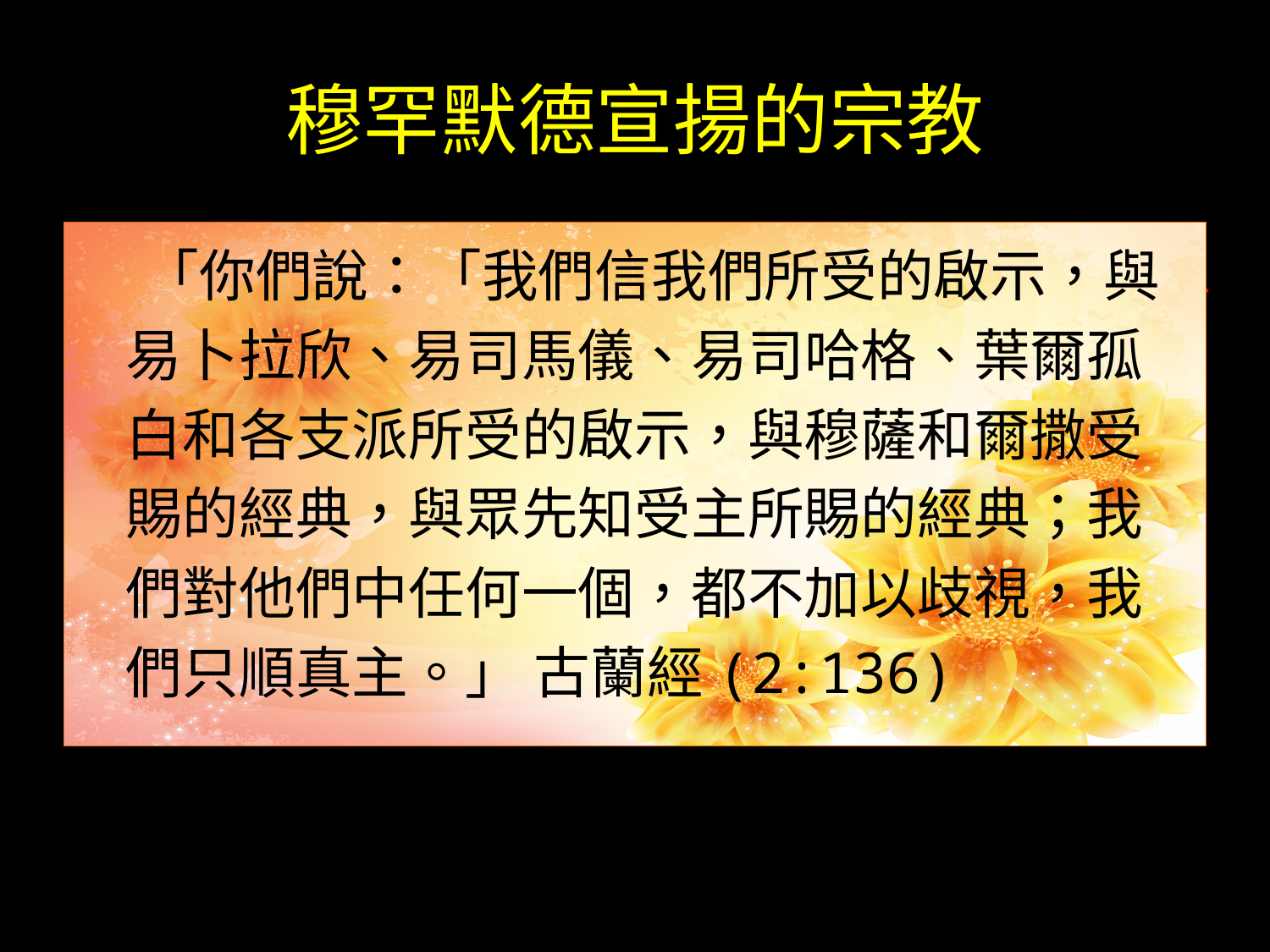

# 穆罕默德宣揚的宗教
    「你們說：「我們信我們所受的啟示，與易卜拉欣、易司馬儀、易司哈格、葉爾孤白和各支派所受的啟示，與穆薩和爾撒受賜的經典，與眾先知受主所賜的經典；我們對他們中任何一個，都不加以歧視，我們只順真主。」 古蘭經(2:136)